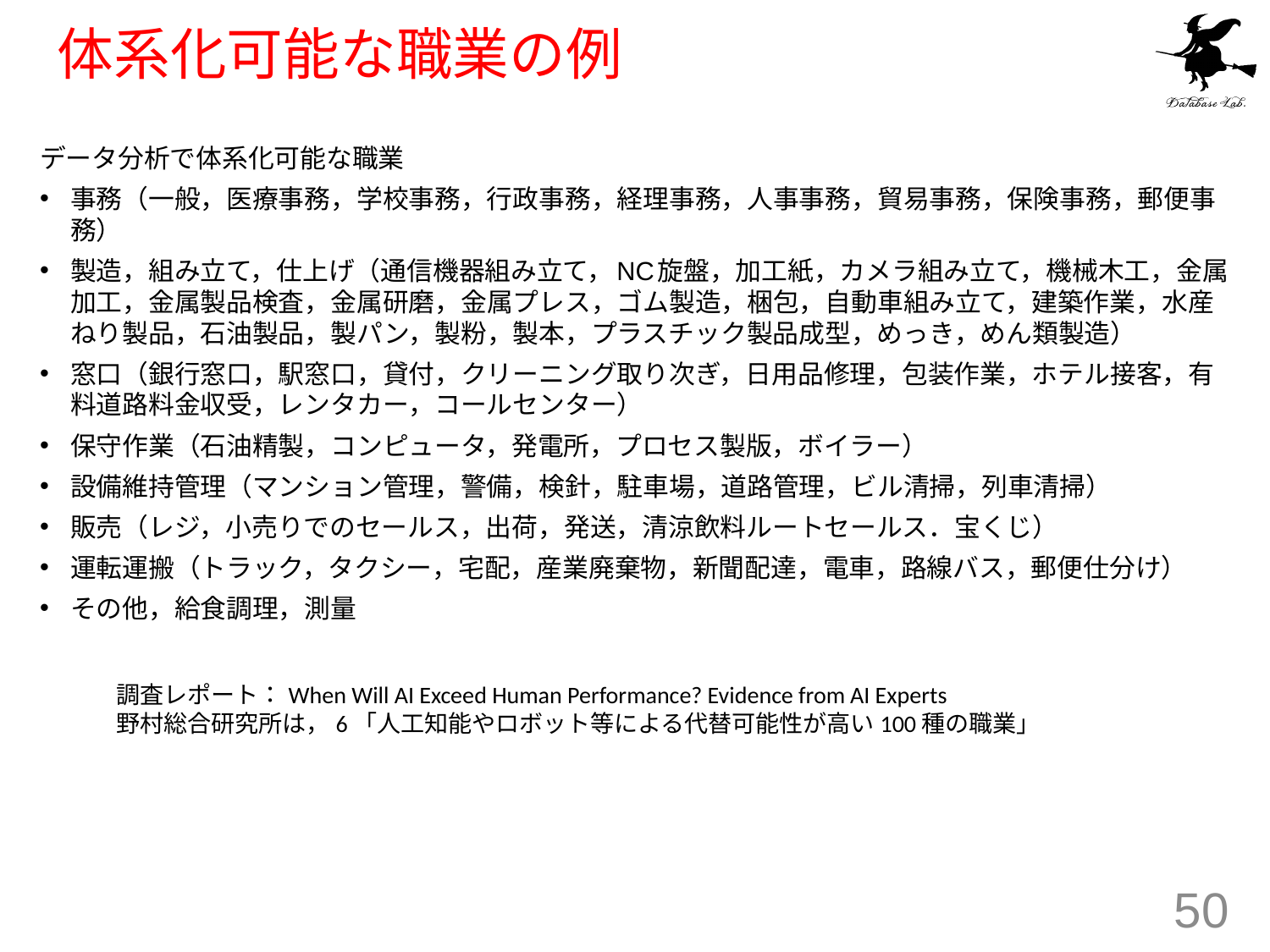

# 体系化可能な職業の例
データ分析で体系化可能な職業
事務（一般，医療事務，学校事務，行政事務，経理事務，人事事務，貿易事務，保険事務，郵便事務）
製造，組み立て，仕上げ（通信機器組み立て，NC旋盤，加工紙，カメラ組み立て，機械木工，金属加工，金属製品検査，金属研磨，金属プレス，ゴム製造，梱包，自動車組み立て，建築作業，水産ねり製品，石油製品，製パン，製粉，製本，プラスチック製品成型，めっき，めん類製造）
窓口（銀行窓口，駅窓口，貸付，クリーニング取り次ぎ，日用品修理，包装作業，ホテル接客，有料道路料金収受，レンタカー，コールセンター）
保守作業（石油精製，コンピュータ，発電所，プロセス製版，ボイラー）
設備維持管理（マンション管理，警備，検針，駐車場，道路管理，ビル清掃，列車清掃）
販売（レジ，小売りでのセールス，出荷，発送，清涼飲料ルートセールス．宝くじ）
運転運搬（トラック，タクシー，宅配，産業廃棄物，新聞配達，電車，路線バス，郵便仕分け）
その他，給食調理，測量
調査レポート：When Will AI Exceed Human Performance? Evidence from AI Experts
野村総合研究所は，6「人工知能やロボット等による代替可能性が高い100種の職業」
50